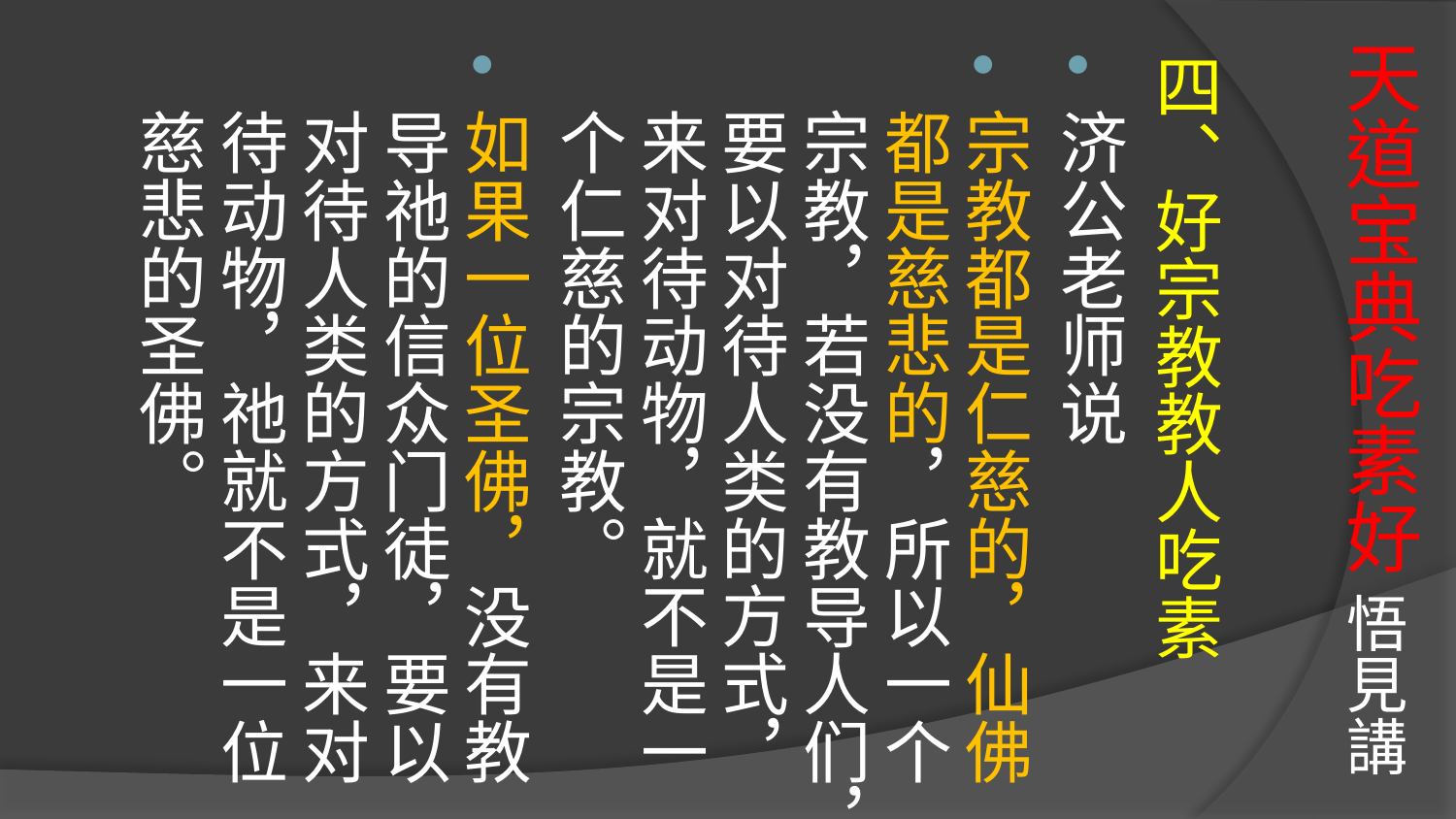

# 天道宝典吃素好 悟見講
四、好宗教教人吃素
济公老师说
宗教都是仁慈的，仙佛都是慈悲的，所以一个宗教，若没有教导人们，要以对待人类的方式，来对待动物，就不是一个仁慈的宗教。
如果一位圣佛，没有教导祂的信众门徒，要以对待人类的方式，来对待动物，祂就不是一位慈悲的圣佛。